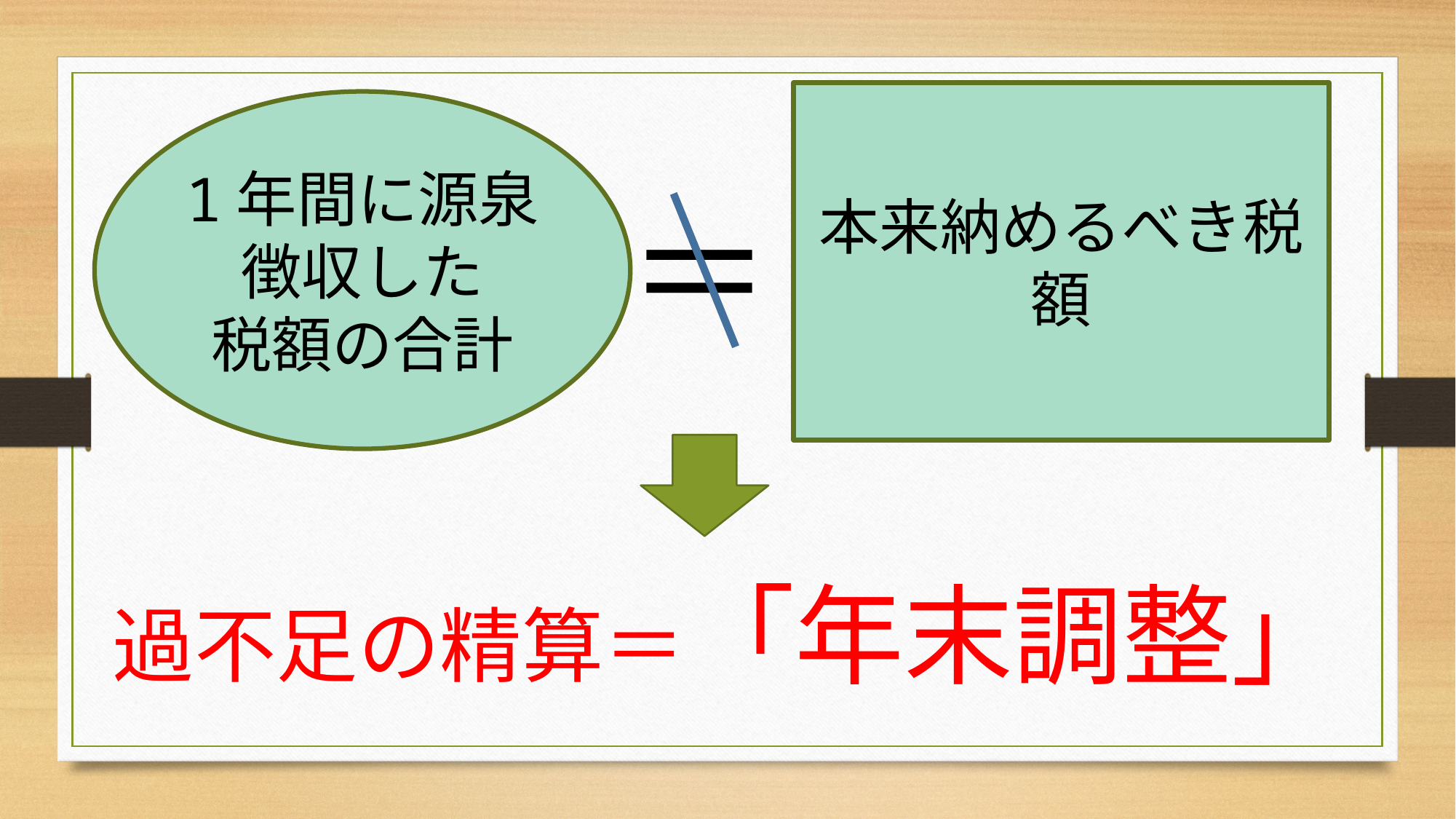

本来納めるべき税額
1年間に源泉徴収した
税額の合計
＝

過不足の精算＝「年末調整」